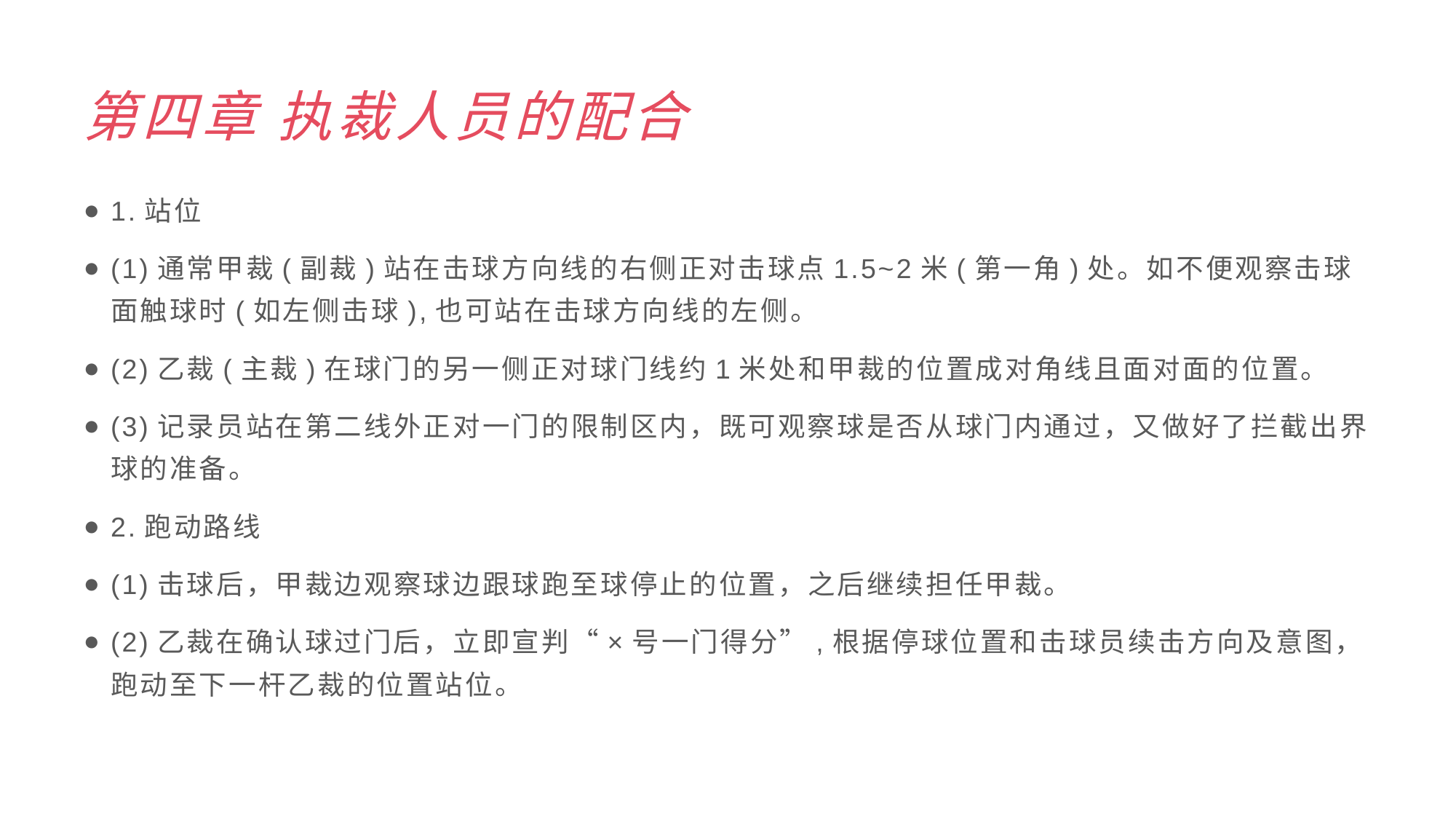

# 第四章 执裁人员的配合
1.站位
(1)通常甲裁(副裁)站在击球方向线的右侧正对击球点1.5~2米(第一角)处。如不便观察击球面触球时(如左侧击球),也可站在击球方向线的左侧。
(2)乙裁(主裁)在球门的另一侧正对球门线约1米处和甲裁的位置成对角线且面对面的位置。
(3)记录员站在第二线外正对一门的限制区内，既可观察球是否从球门内通过，又做好了拦截出界球的准备。
2.跑动路线
(1)击球后，甲裁边观察球边跟球跑至球停止的位置，之后继续担任甲裁。
(2)乙裁在确认球过门后，立即宣判“×号一门得分”,根据停球位置和击球员续击方向及意图，跑动至下一杆乙裁的位置站位。